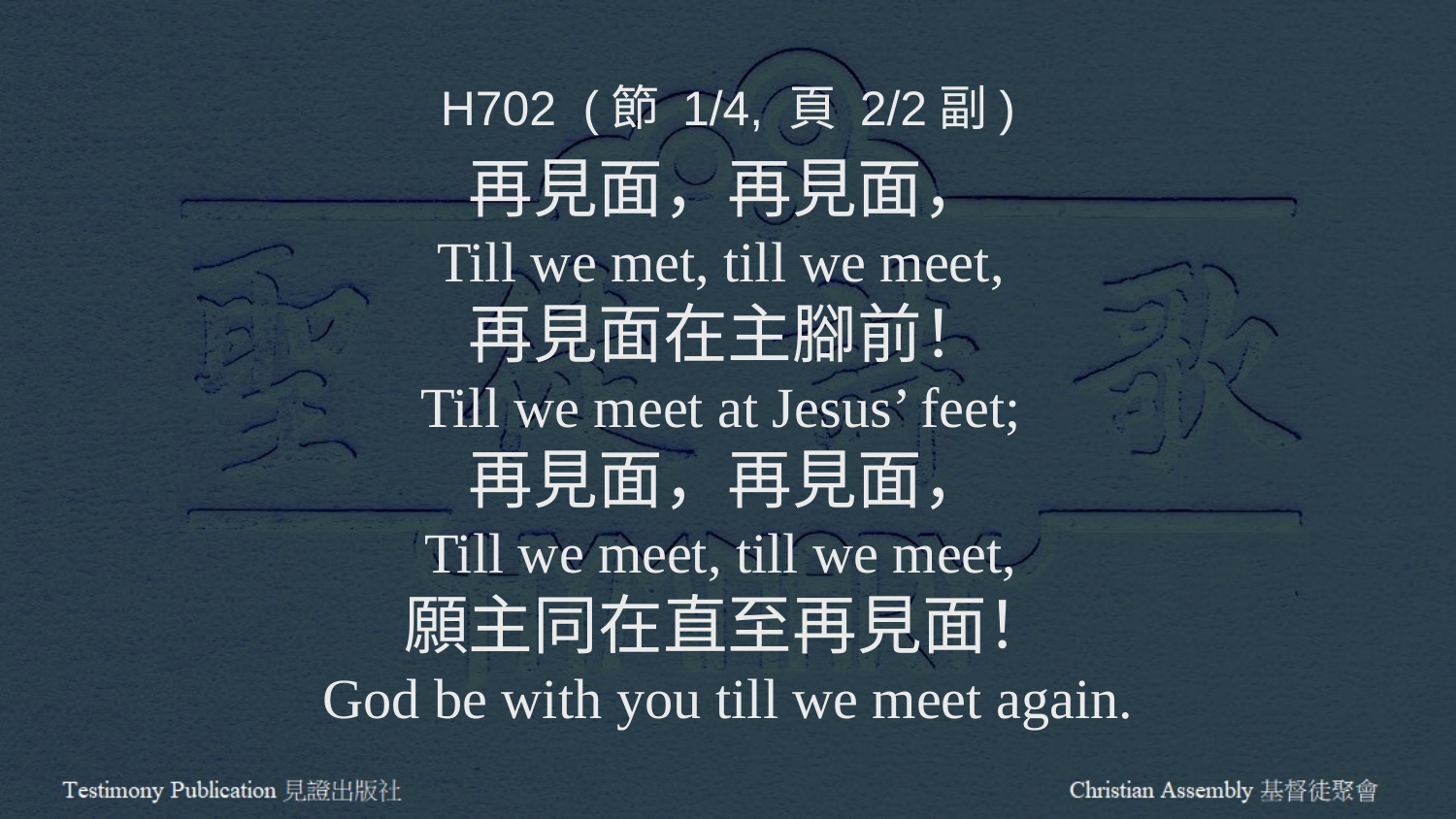

H702  (節 1/4, 頁 2/2副)
再見面，再見面，
Till we met, till we meet,
再見面在主腳前！
Till we meet at Jesus’ feet;
再見面，再見面，
Till we meet, till we meet,
願主同在直至再見面！
God be with you till we meet again.